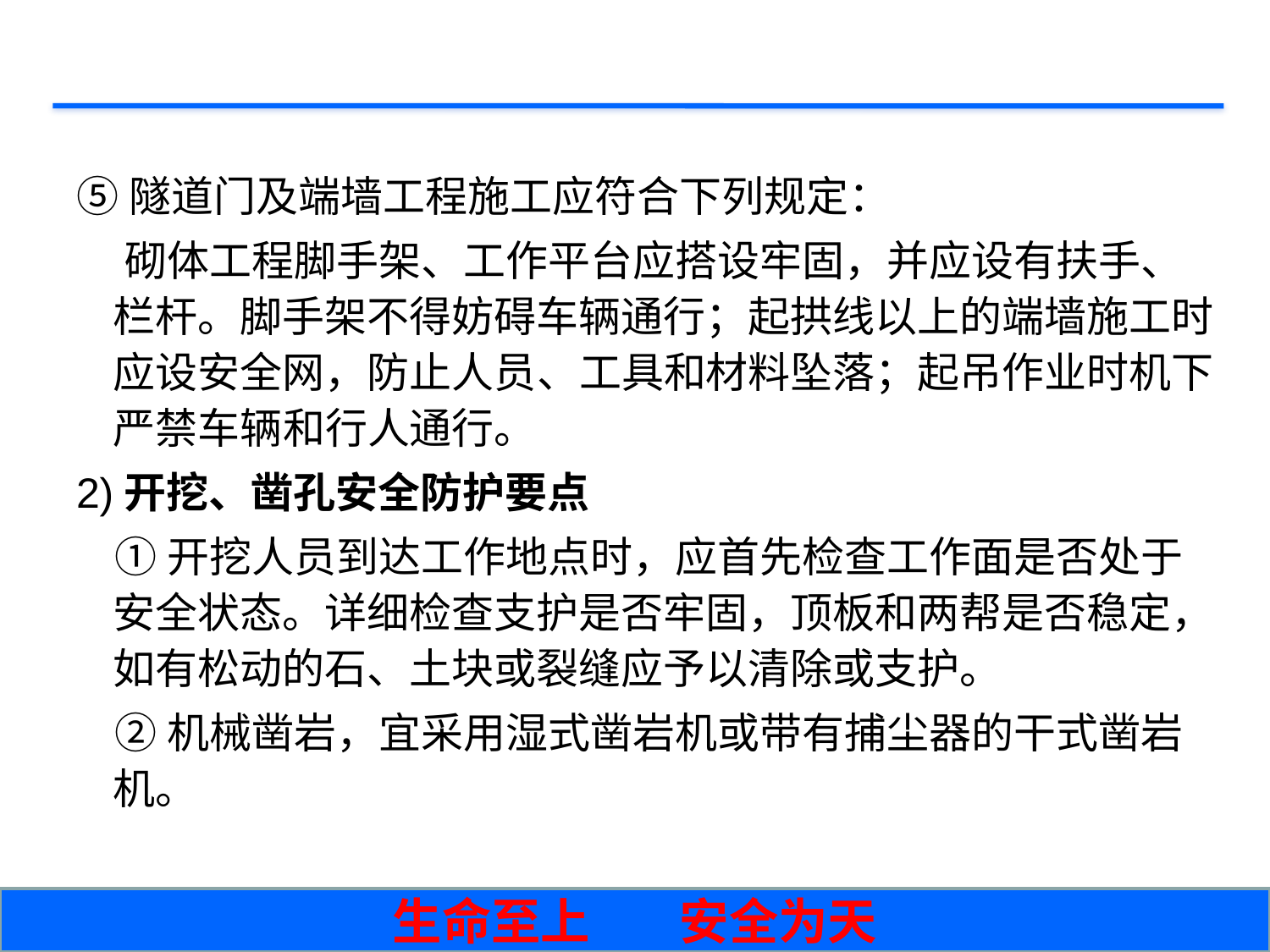

⑤隧道门及端墙工程施工应符合下列规定：
    砌体工程脚手架、工作平台应搭设牢固，并应设有扶手、栏杆。脚手架不得妨碍车辆通行；起拱线以上的端墙施工时应设安全网，防止人员、工具和材料坠落；起吊作业时机下严禁车辆和行人通行。
2)开挖、凿孔安全防护要点
    ①开挖人员到达工作地点时，应首先检查工作面是否处于安全状态。详细检查支护是否牢固，顶板和两帮是否稳定，如有松动的石、土块或裂缝应予以清除或支护。
    ②机械凿岩，宜采用湿式凿岩机或带有捕尘器的干式凿岩机。